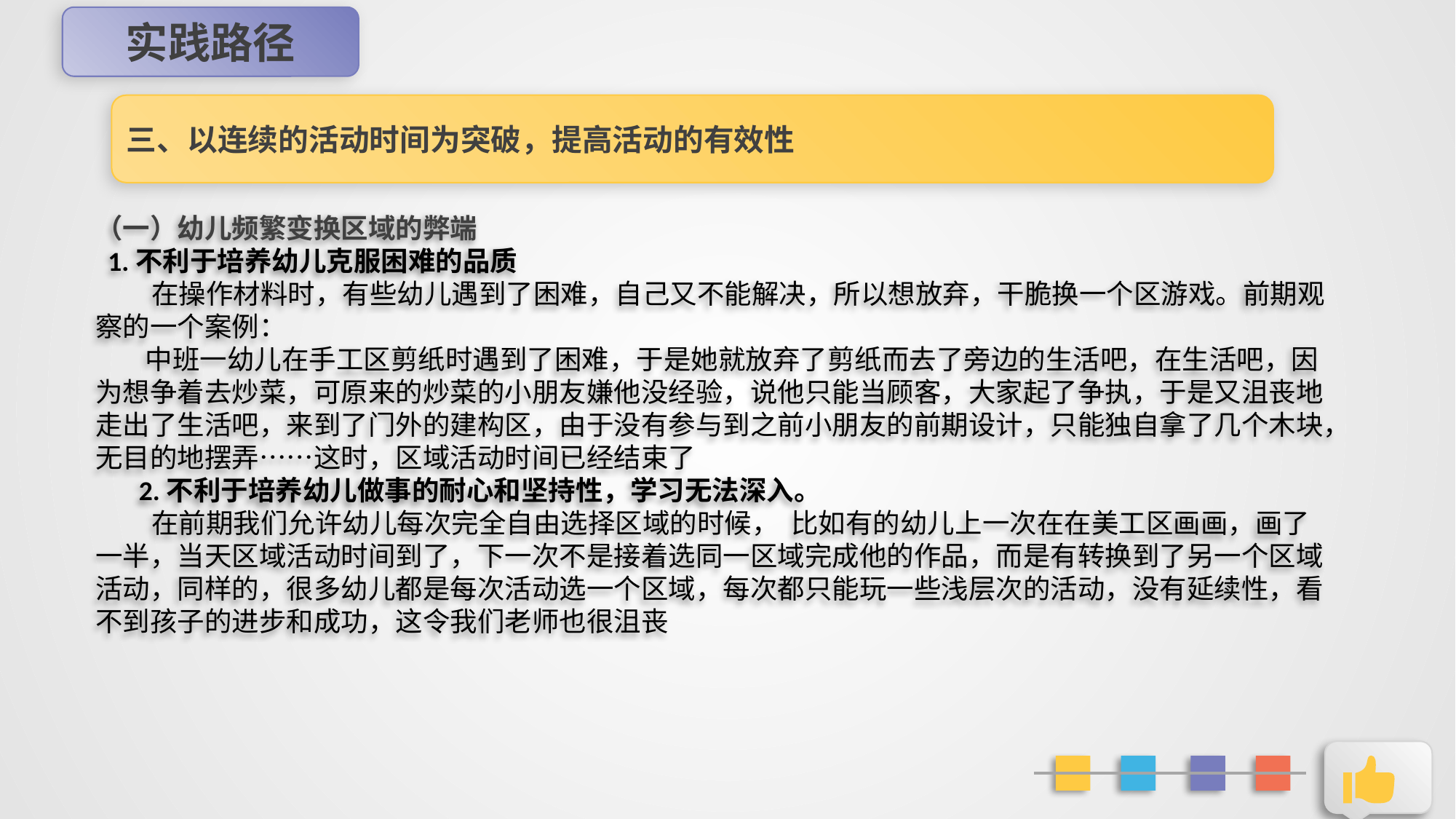

实践路径
三、以连续的活动时间为突破，提高活动的有效性
（一）幼儿频繁变换区域的弊端
  1.不利于培养幼儿克服困难的品质
        在操作材料时，有些幼儿遇到了困难，自己又不能解决，所以想放弃，干脆换一个区游戏。前期观察的一个案例：
       中班一幼儿在手工区剪纸时遇到了困难，于是她就放弃了剪纸而去了旁边的生活吧，在生活吧，因为想争着去炒菜，可原来的炒菜的小朋友嫌他没经验，说他只能当顾客，大家起了争执，于是又沮丧地走出了生活吧，来到了门外的建构区，由于没有参与到之前小朋友的前期设计，只能独自拿了几个木块，无目的地摆弄……这时，区域活动时间已经结束了
       2.不利于培养幼儿做事的耐心和坚持性，学习无法深入。
        在前期我们允许幼儿每次完全自由选择区域的时候，  比如有的幼儿上一次在在美工区画画，画了一半，当天区域活动时间到了，下一次不是接着选同一区域完成他的作品，而是有转换到了另一个区域活动，同样的，很多幼儿都是每次活动选一个区域，每次都只能玩一些浅层次的活动，没有延续性，看不到孩子的进步和成功，这令我们老师也很沮丧